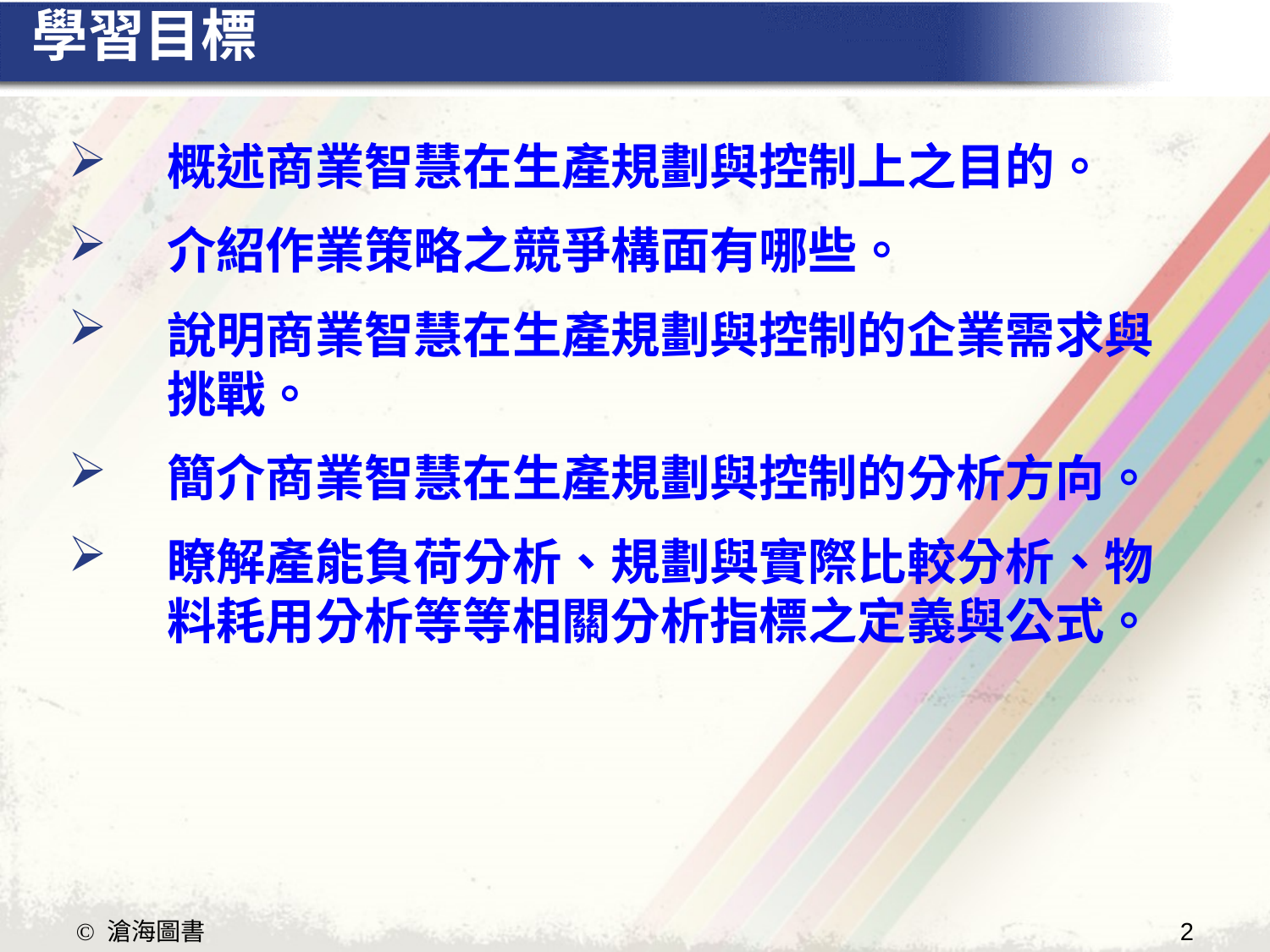

# 學習目標
概述商業智慧在生產規劃與控制上之目的。
介紹作業策略之競爭構面有哪些。
說明商業智慧在生產規劃與控制的企業需求與挑戰。
簡介商業智慧在生產規劃與控制的分析方向。
瞭解產能負荷分析、規劃與實際比較分析、物料耗用分析等等相關分析指標之定義與公式。
2